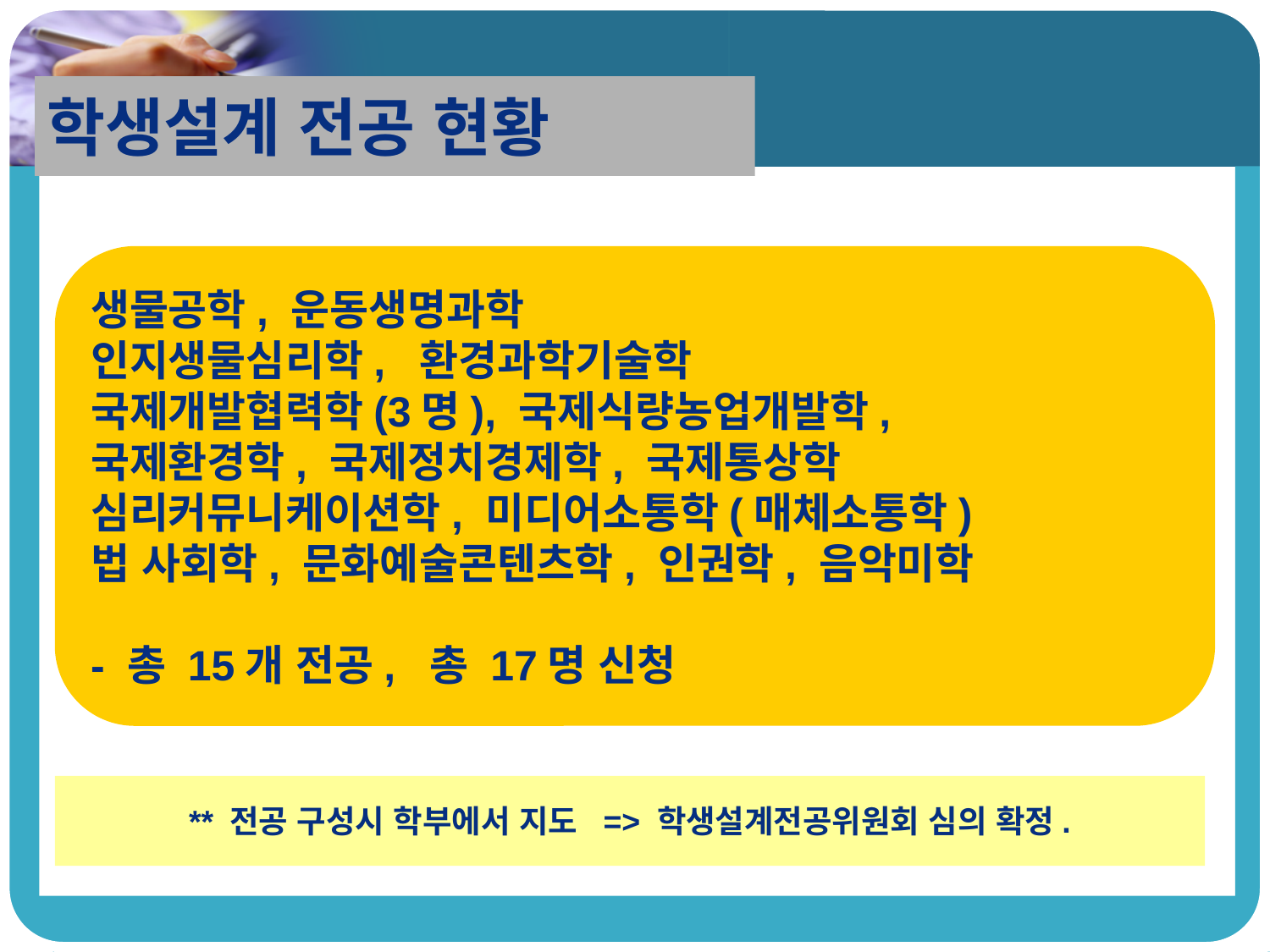

학생설계 전공 현황
생물공학, 운동생명과학
인지생물심리학,  환경과학기술학
국제개발협력학(3명), 국제식량농업개발학,
국제환경학, 국제정치경제학, 국제통상학
심리커뮤니케이션학, 미디어소통학(매체소통학)
법 사회학, 문화예술콘텐츠학, 인권학, 음악미학

- 총 15개 전공,  총 17명 신청
** 전공 구성시 학부에서 지도  => 학생설계전공위원회 심의 확정.